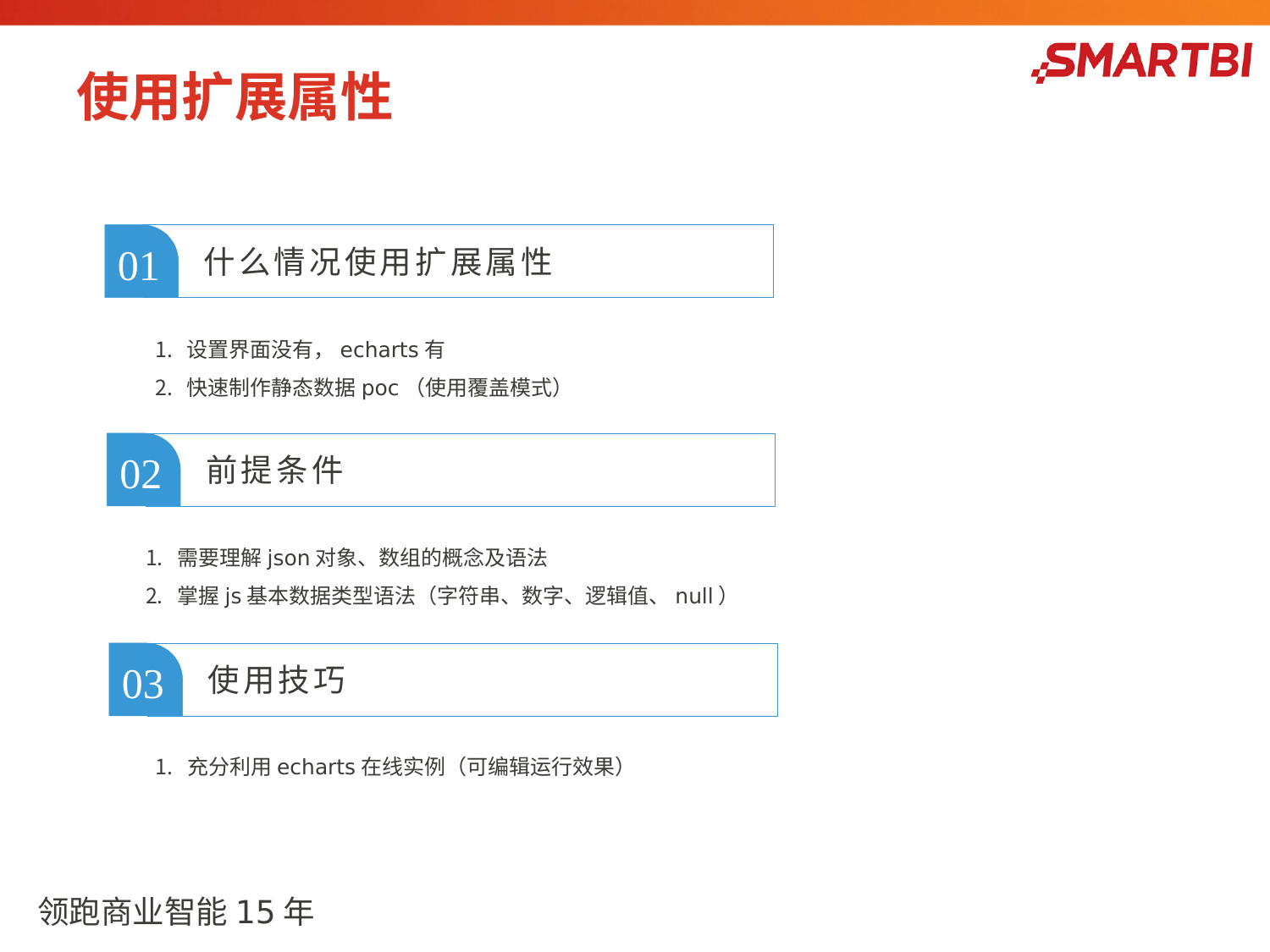

# 使用扩展属性
01
什么情况使用扩展属性
设置界面没有，echarts有
快速制作静态数据poc（使用覆盖模式）
02
前提条件
需要理解json对象、数组的概念及语法
掌握js基本数据类型语法（字符串、数字、逻辑值、null）
03
使用技巧
充分利用echarts在线实例（可编辑运行效果）